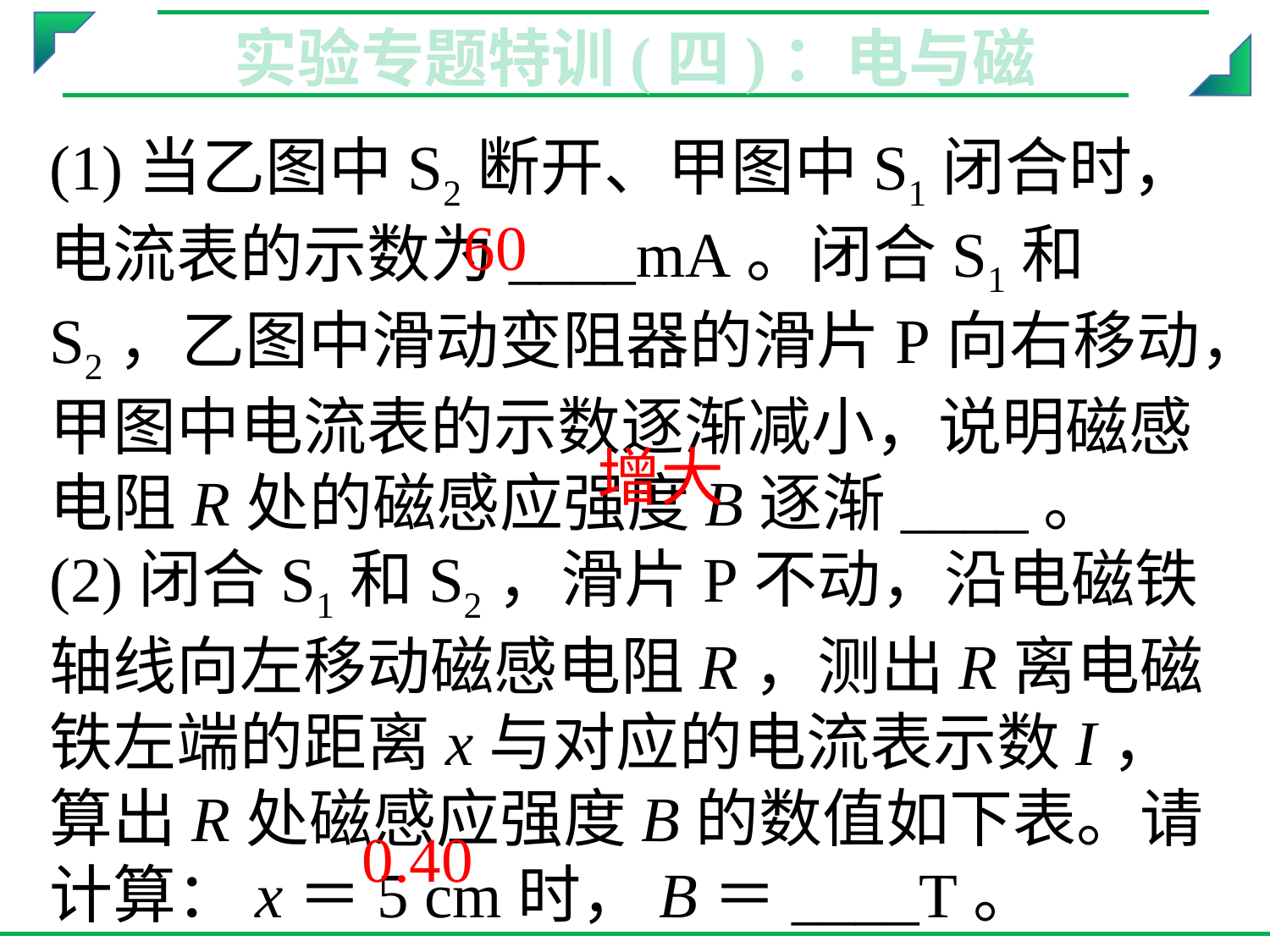

实验专题特训(四)：电与磁
(1)当乙图中S2断开、甲图中S1闭合时，电流表的示数为____mA。闭合S1和S2，乙图中滑动变阻器的滑片P向右移动，甲图中电流表的示数逐渐减小，说明磁感电阻R处的磁感应强度B逐渐____。
(2)闭合S1和S2，滑片P不动，沿电磁铁轴线向左移动磁感电阻R，测出R离电磁铁左端的距离x与对应的电流表示数I，算出R处磁感应强度B的数值如下表。请计算：x＝5 cm时，B＝____T。
60
增大
0.40